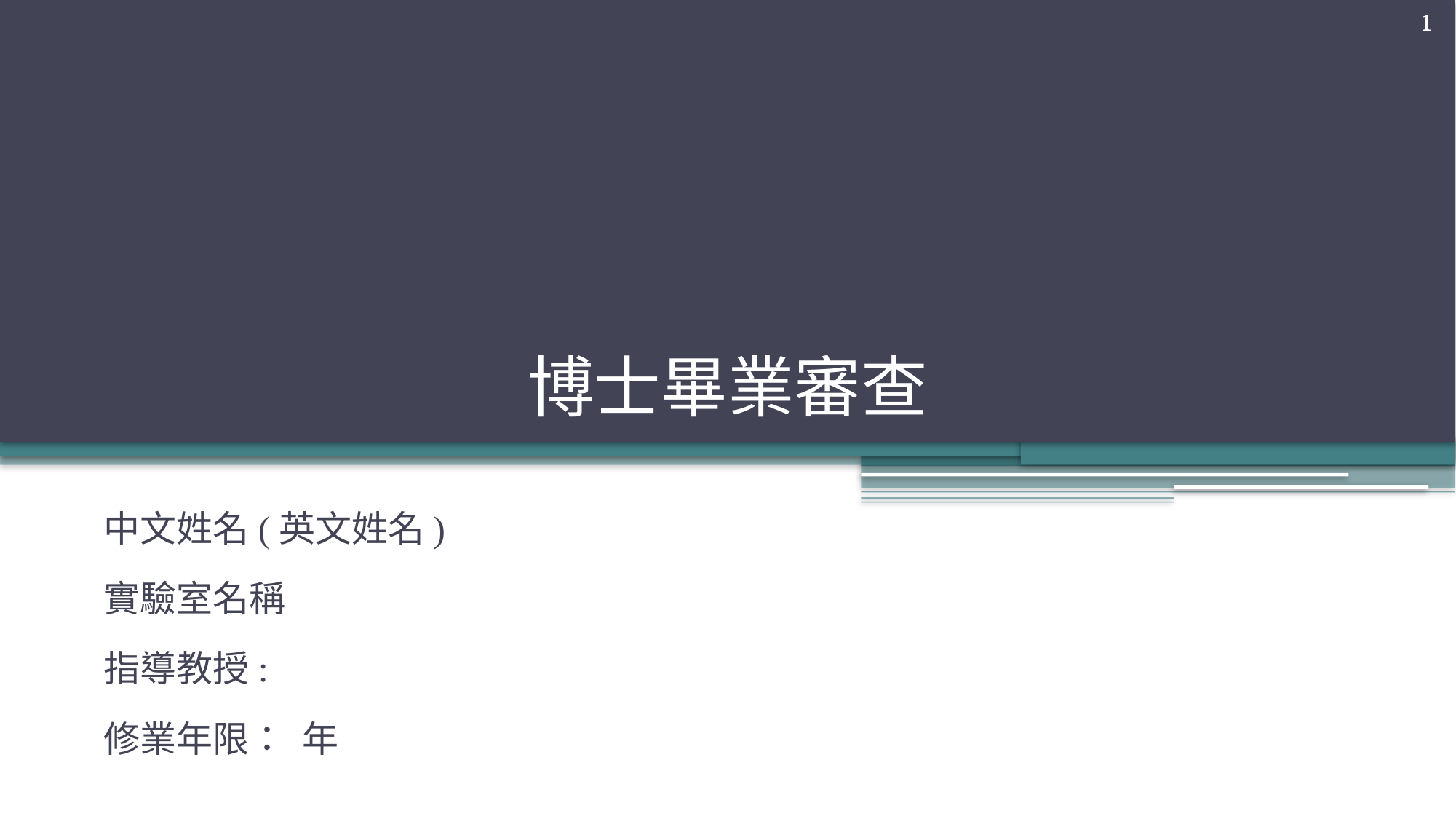

1
# 博士畢業審查

中文姓名(英文姓名)
實驗室名稱
指導教授:
修業年限：  年